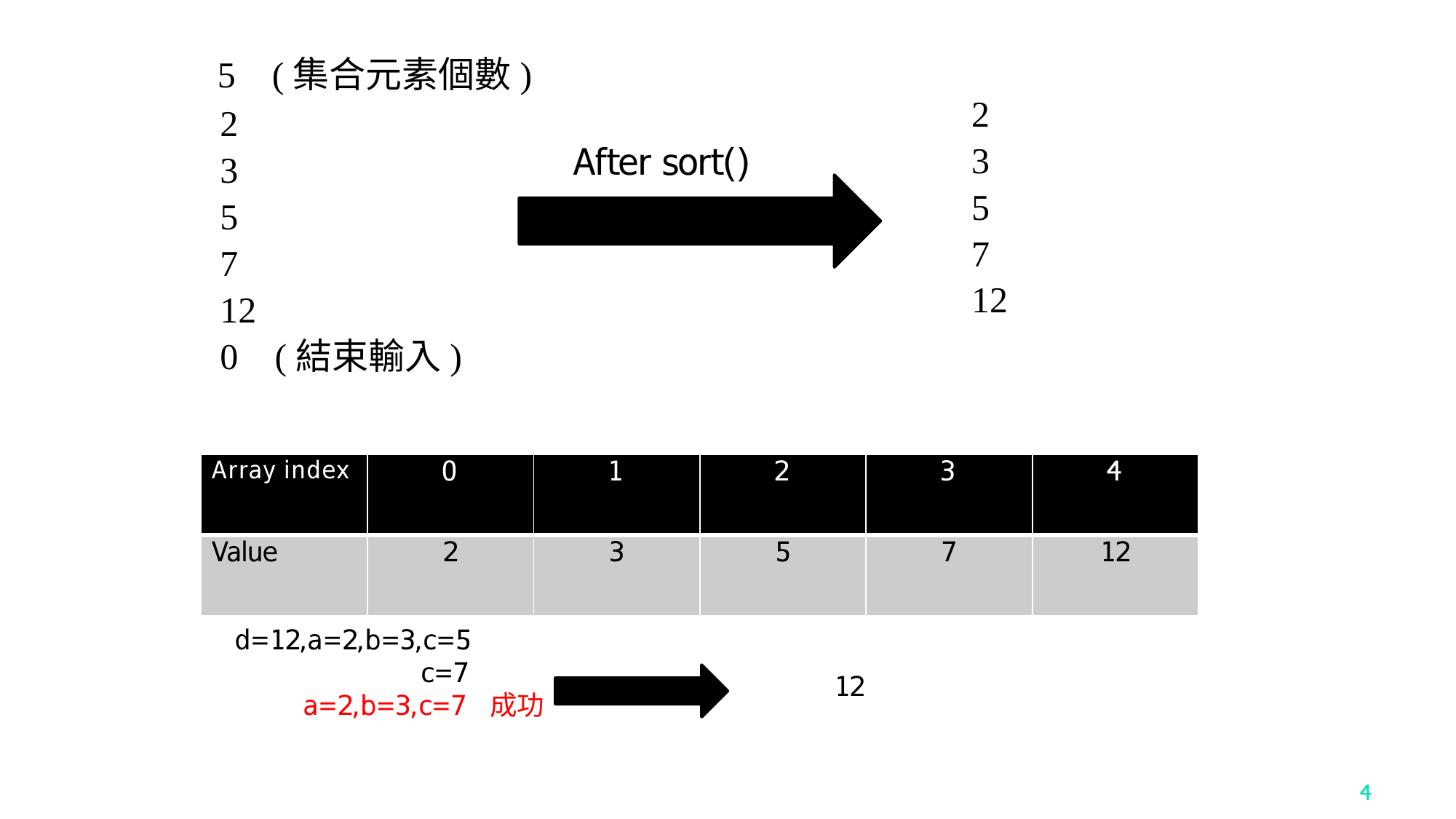

5    (集合元素個數)
       2
       3
       5
       7
       12
       0    (結束輸入)

       2
       3
       5
       7
       12
After sort()

| Array index | 0 | 1 | 2 | 3 | 4 |
| --- | --- | --- | --- | --- | --- |
| Value | 2 | 3 | 5 | 7 | 12 |
d=12,a=2,b=3,c=5
	         c=7
        a=2,b=3,c=7  成功
12

4